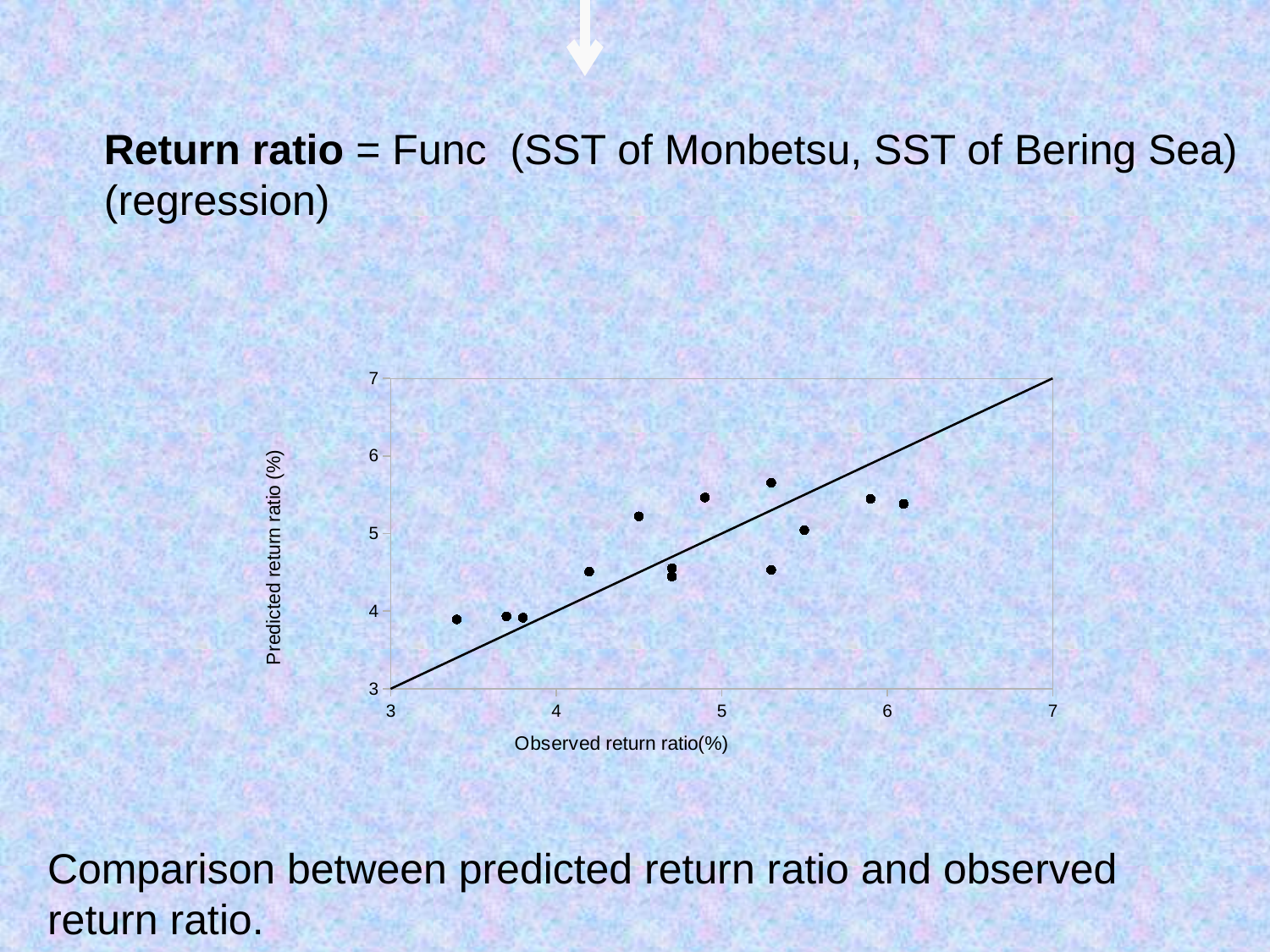

Return ratio = Func  (SST of Monbetsu, SST of Bering Sea)
(regression)

### Chart

| Category | 予測回帰率 |  |
|---|---|---|
Comparison between predicted return ratio and observed return ratio.